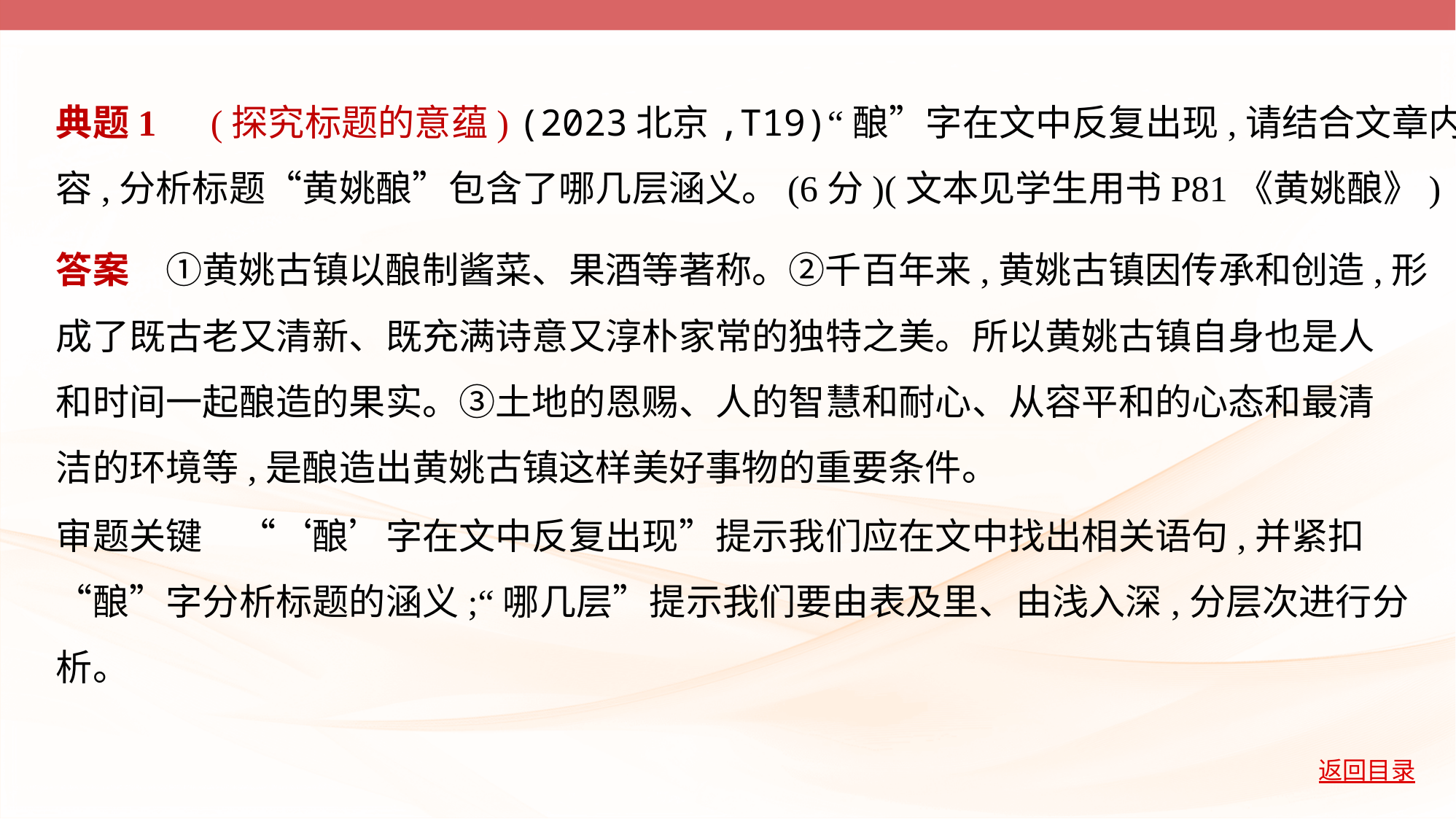

典题1　(探究标题的意蕴) (2023北京,T19)“酿”字在文中反复出现,请结合文章内
容,分析标题“黄姚酿”包含了哪几层涵义。(6分)(文本见学生用书P81《黄姚酿》)
答案　①黄姚古镇以酿制酱菜、果酒等著称。②千百年来,黄姚古镇因传承和创造,形
成了既古老又清新、既充满诗意又淳朴家常的独特之美。所以黄姚古镇自身也是人
和时间一起酿造的果实。③土地的恩赐、人的智慧和耐心、从容平和的心态和最清
洁的环境等,是酿造出黄姚古镇这样美好事物的重要条件。
审题关键　“‘酿’字在文中反复出现”提示我们应在文中找出相关语句,并紧扣
“酿”字分析标题的涵义;“哪几层”提示我们要由表及里、由浅入深,分层次进行分
析。